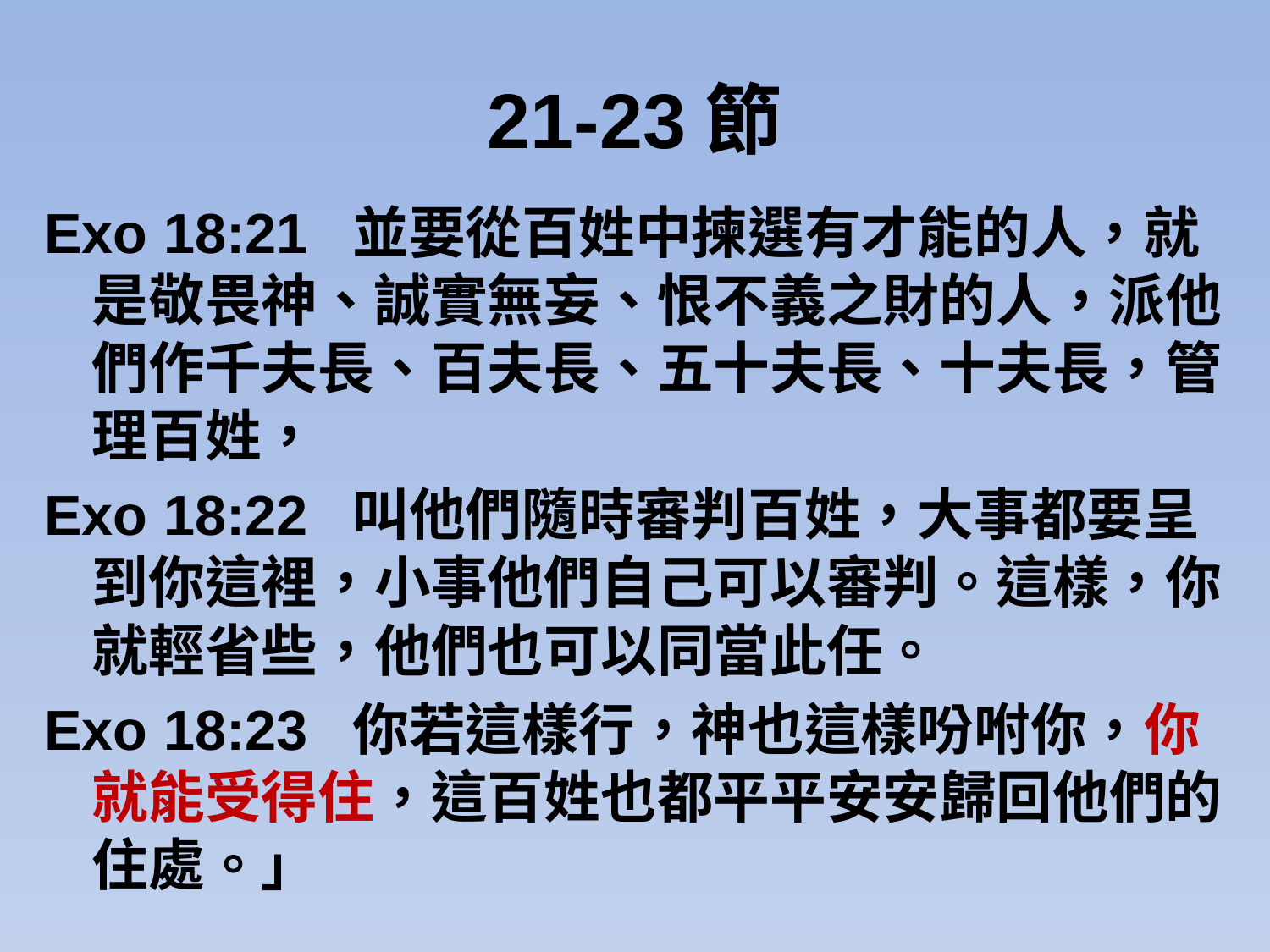

# 21-23節
Exo 18:21  並要從百姓中揀選有才能的人，就是敬畏神、誠實無妄、恨不義之財的人，派他們作千夫長、百夫長、五十夫長、十夫長，管理百姓，
Exo 18:22  叫他們隨時審判百姓，大事都要呈到你這裡，小事他們自己可以審判。這樣，你就輕省些，他們也可以同當此任。
Exo 18:23  你若這樣行，神也這樣吩咐你，你就能受得住，這百姓也都平平安安歸回他們的住處。」